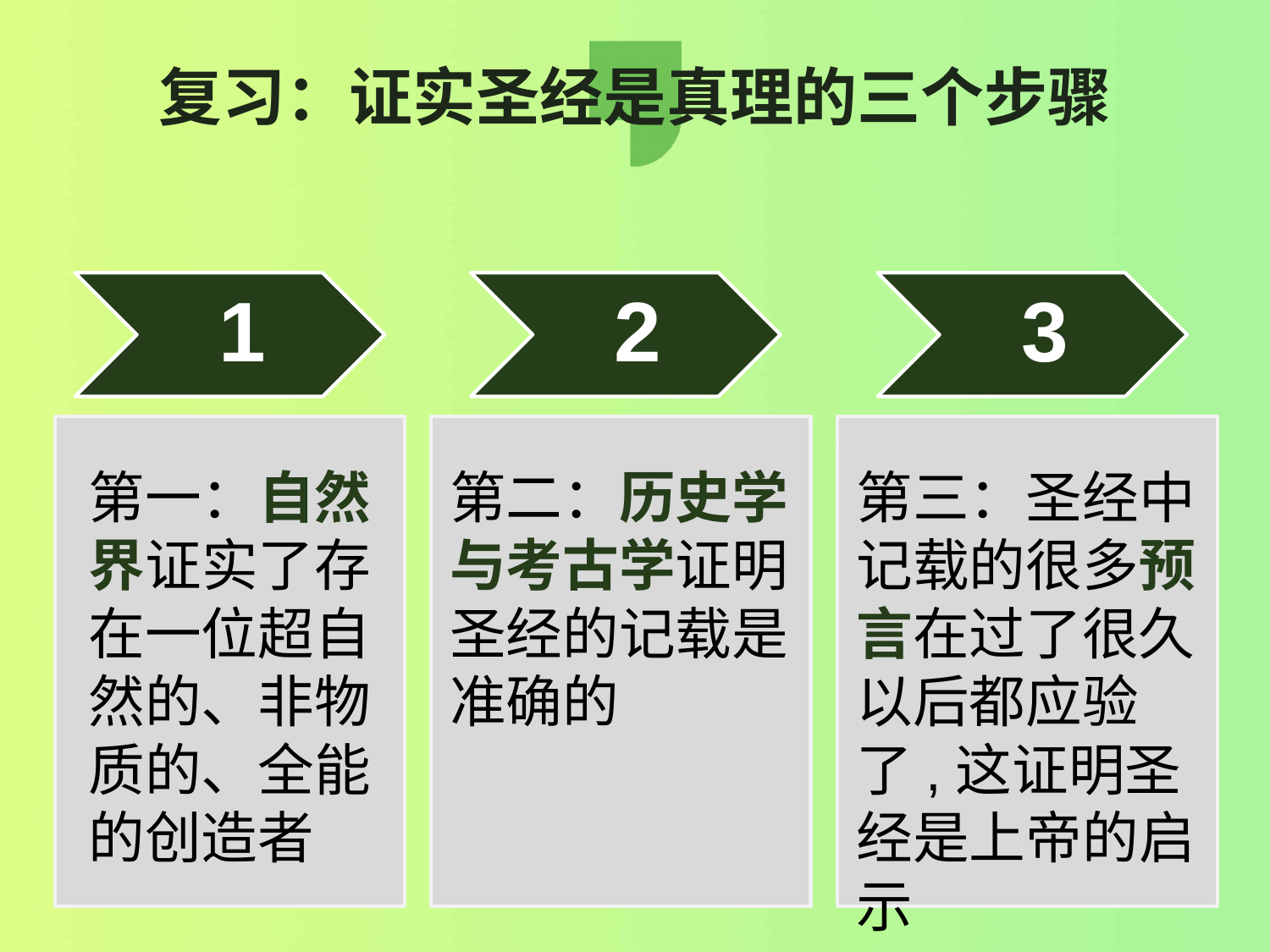

# 复习：证实圣经是真理的三个步骤
1
2
3

第一：自然界证实了存在一位超自然的、非物质的、全能的创造者
第二：历史学与考古学证明圣经的记载是准确的
第三：圣经中记载的很多预言在过了很久以后都应验了,这证明圣经是上帝的启示